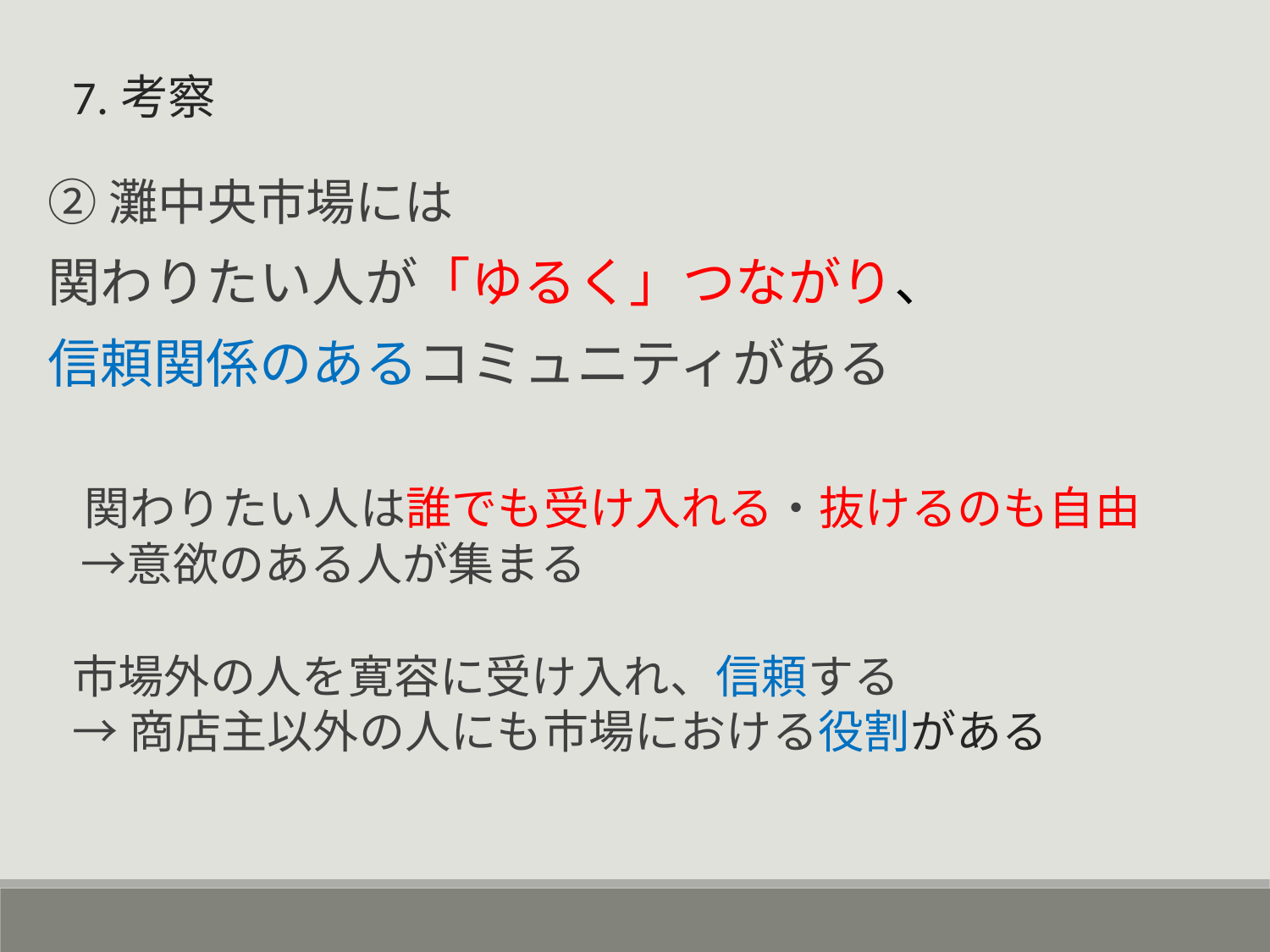

7.考察
②灘中央市場には
関わりたい人が「ゆるく」つながり、
信頼関係のあるコミュニティがある

　関わりたい人は誰でも受け入れる・抜けるのも自由
　→意欲のある人が集まる

市場外の人を寛容に受け入れ、信頼する
→商店主以外の人にも市場における役割がある